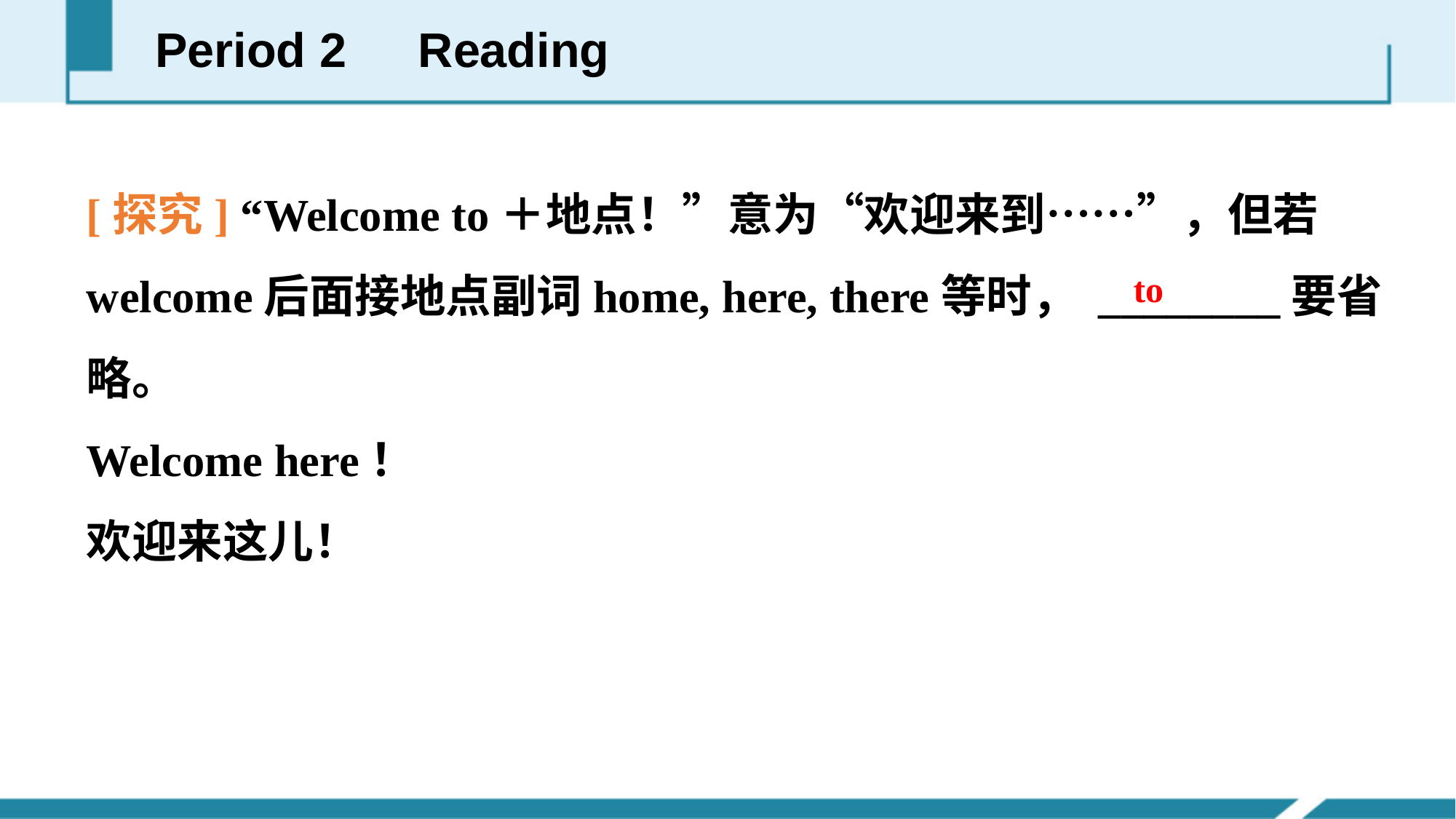

Period 2　Reading
[探究] “Welcome to＋地点！”意为“欢迎来到……”，但若welcome后面接地点副词home, here, there等时， ________要省略。
Welcome here！
欢迎来这儿！
to